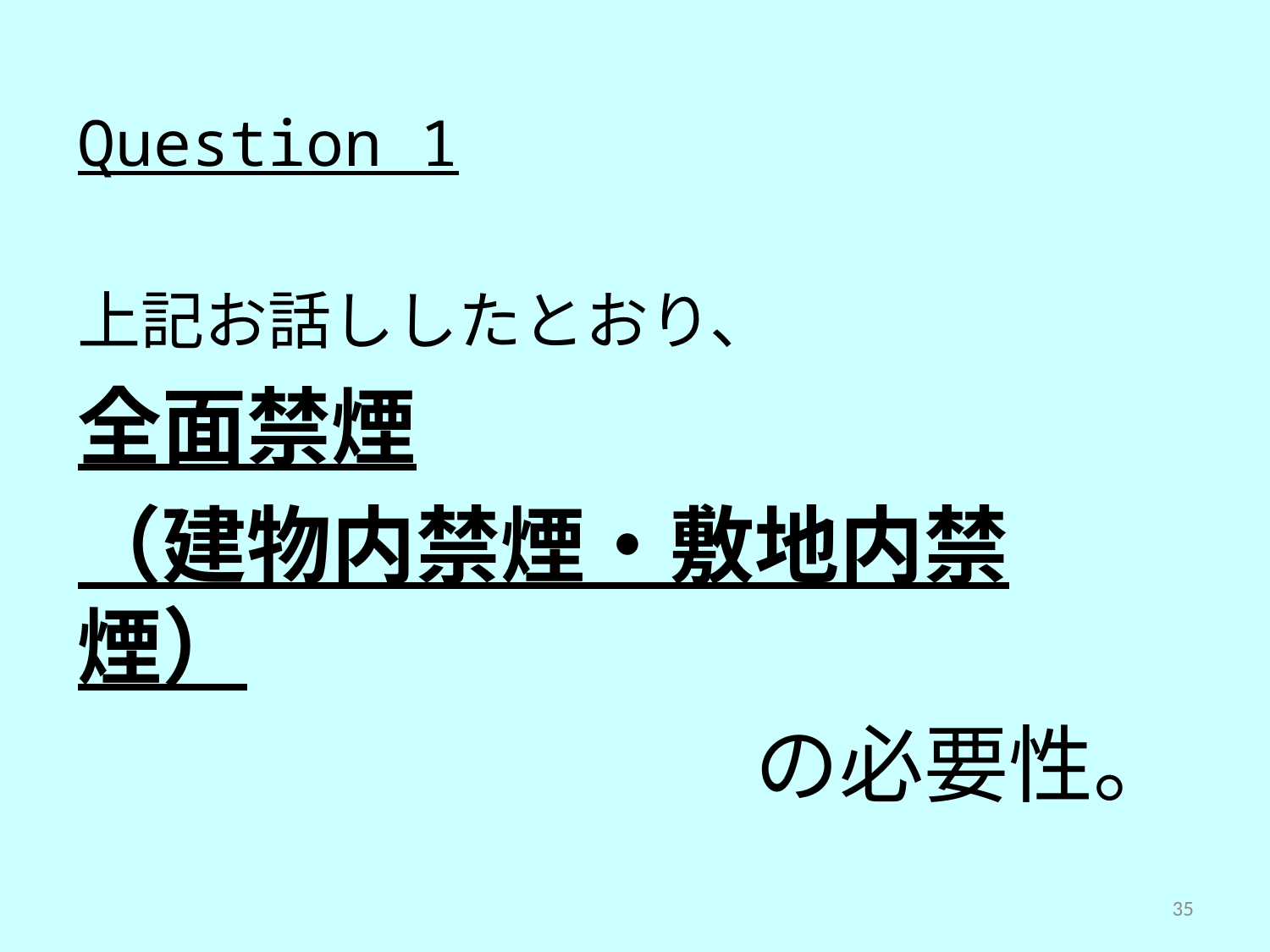

Question 1

上記お話ししたとおり、
全面禁煙
（建物内禁煙・敷地内禁煙）
　　　　　　　　の必要性。
35